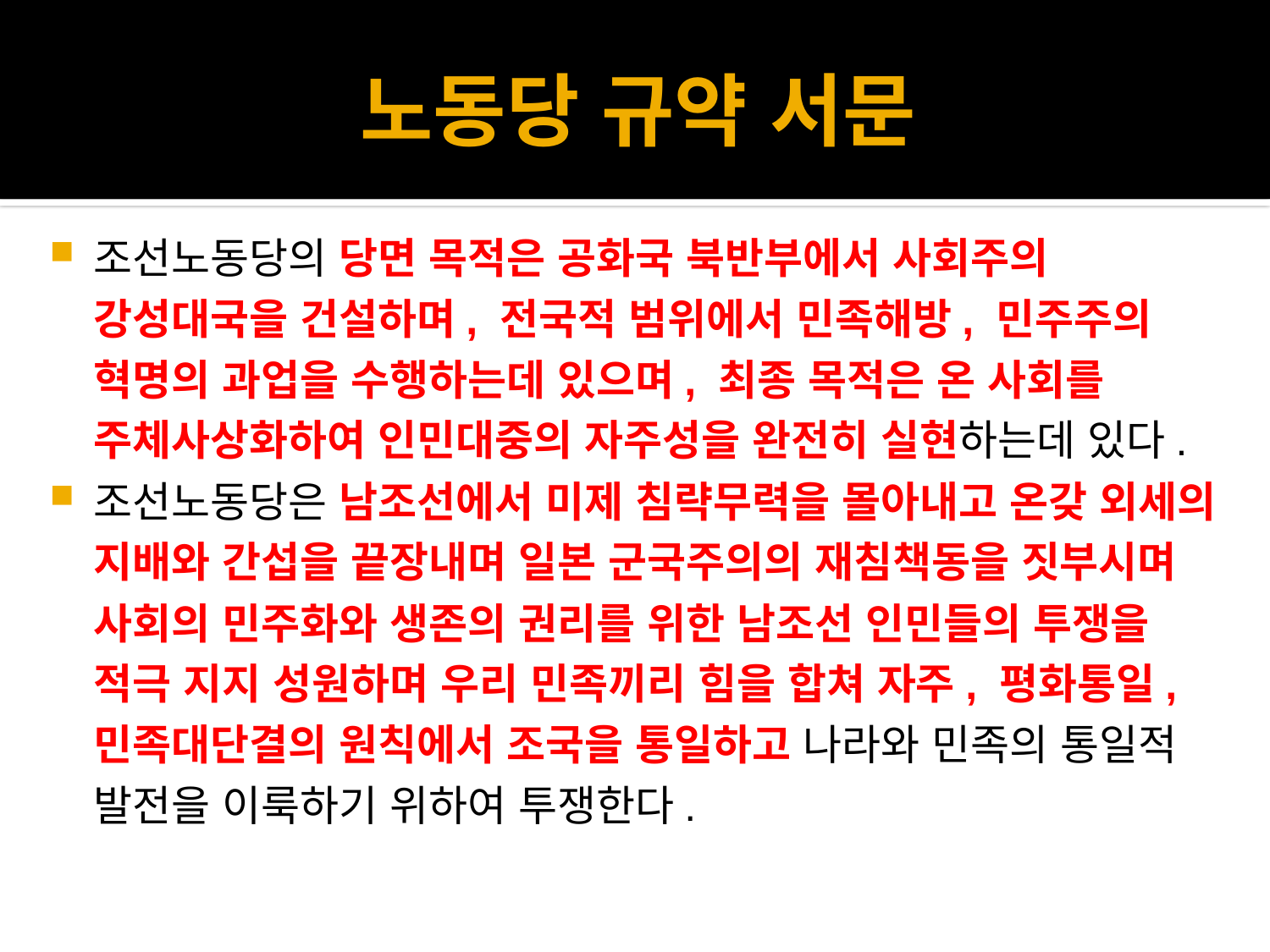

# 노동당 규약 서문
조선노동당의 당면 목적은 공화국 북반부에서 사회주의 강성대국을 건설하며, 전국적 범위에서 민족해방, 민주주의 혁명의 과업을 수행하는데 있으며, 최종 목적은 온 사회를 주체사상화하여 인민대중의 자주성을 완전히 실현하는데 있다.
조선노동당은 남조선에서 미제 침략무력을 몰아내고 온갖 외세의 지배와 간섭을 끝장내며 일본 군국주의의 재침책동을 짓부시며 사회의 민주화와 생존의 권리를 위한 남조선 인민들의 투쟁을 적극 지지 성원하며 우리 민족끼리 힘을 합쳐 자주, 평화통일, 민족대단결의 원칙에서 조국을 통일하고 나라와 민족의 통일적 발전을 이룩하기 위하여 투쟁한다.